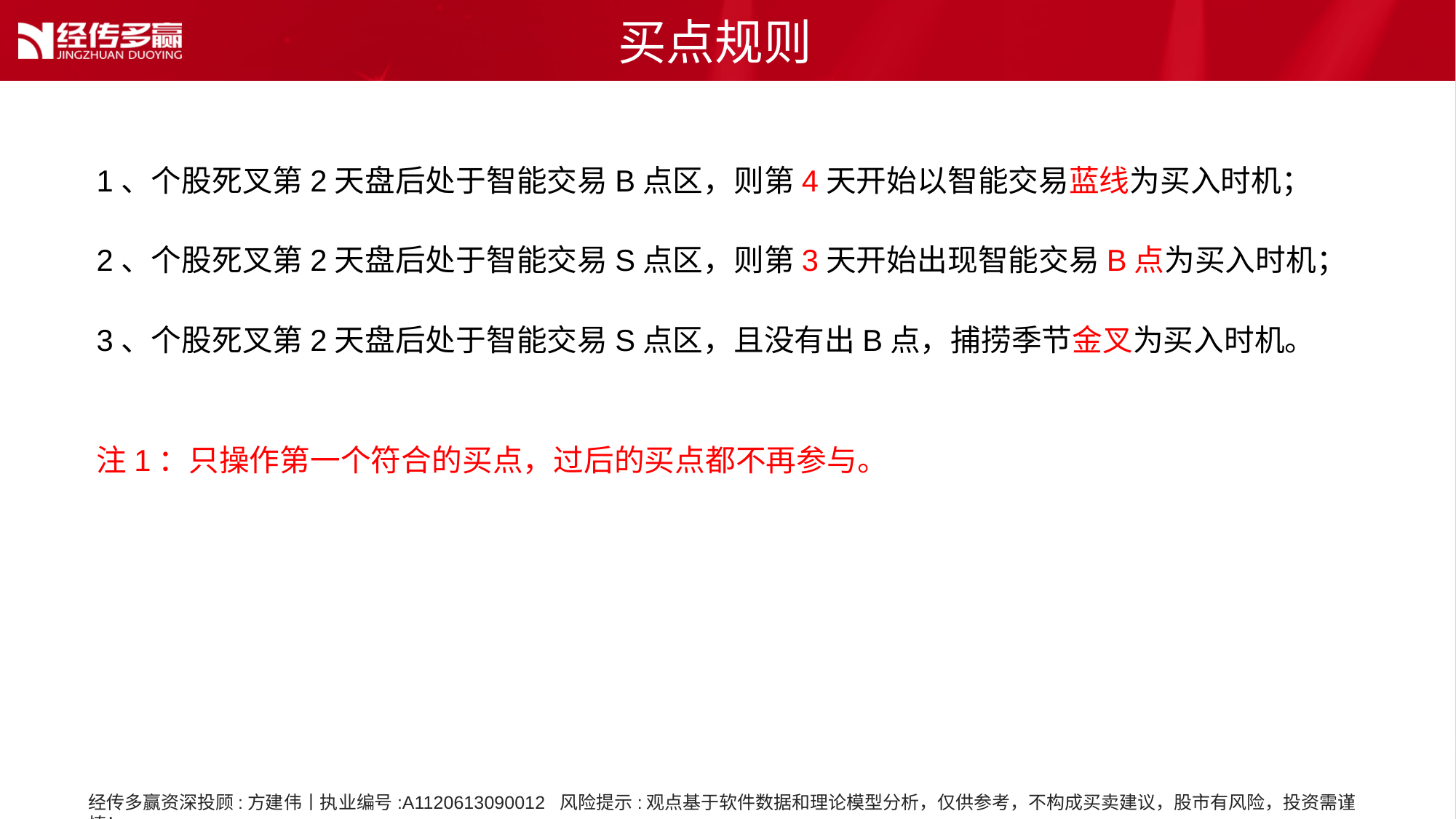

买点规则
1、个股死叉第2天盘后处于智能交易B点区，则第4天开始以智能交易蓝线为买入时机；

2、个股死叉第2天盘后处于智能交易S点区，则第3天开始出现智能交易B点为买入时机；

3、个股死叉第2天盘后处于智能交易S点区，且没有出B点，捕捞季节金叉为买入时机。

注1：只操作第一个符合的买点，过后的买点都不再参与。